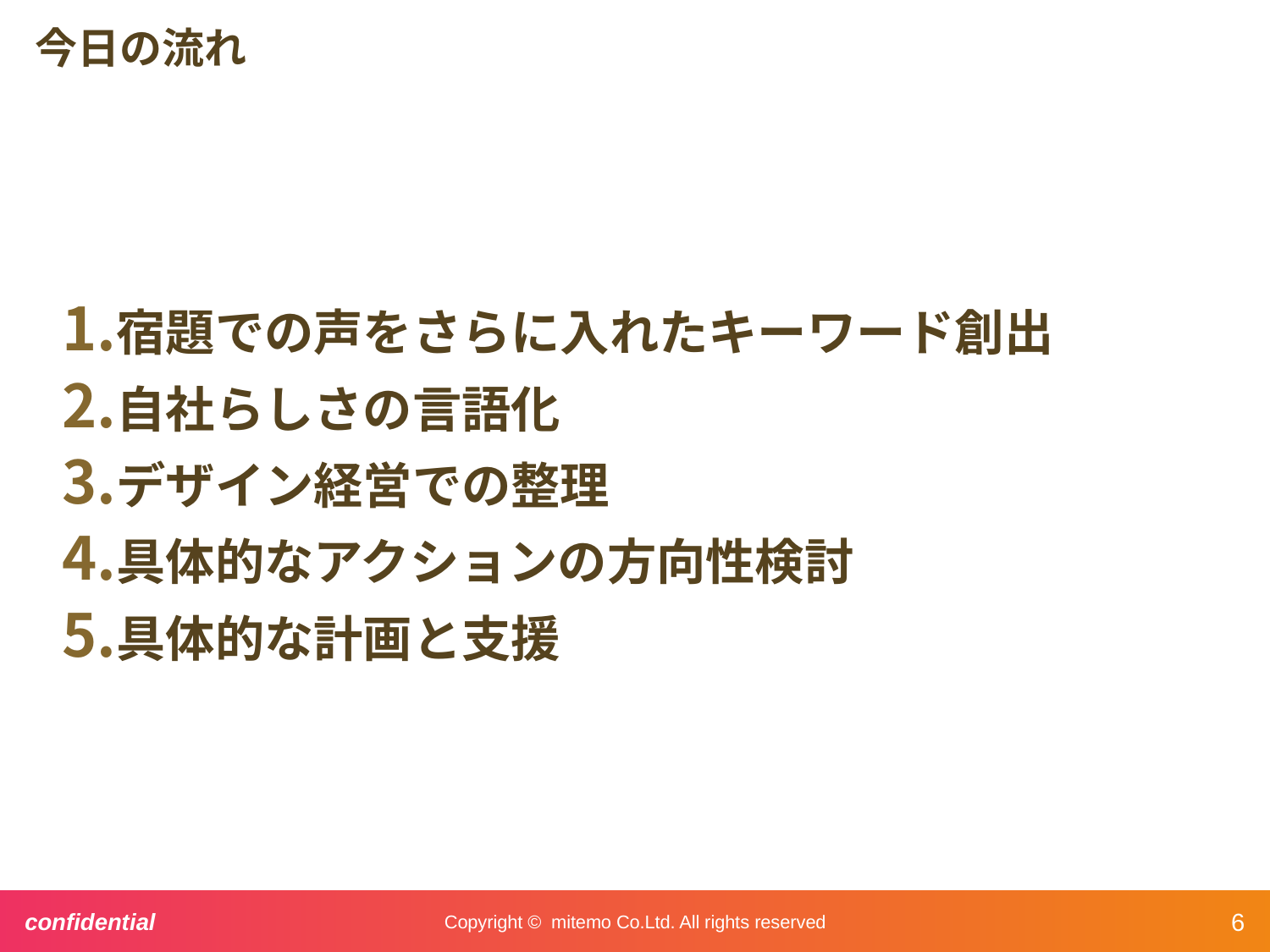

# 今日の流れ
宿題での声をさらに入れたキーワード創出
自社らしさの言語化
デザイン経営での整理
具体的なアクションの方向性検討
具体的な計画と支援